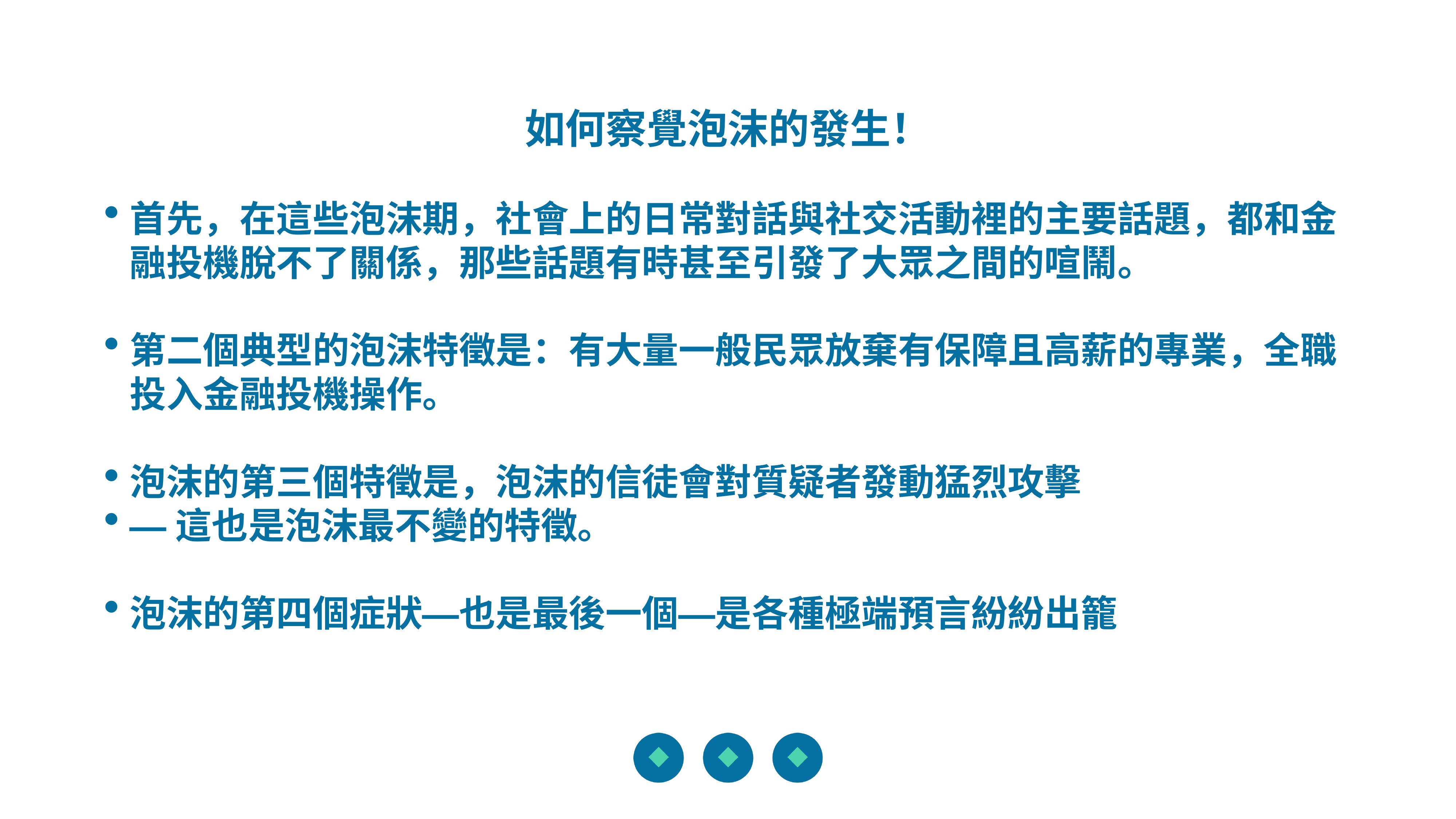

如何察覺泡沫的發生！

首先，在這些泡沫期，社會上的日常對話與社交活動裡的主要話題，都和金融投機脫不了關係，那些話題有時甚至引發了大眾之間的喧鬧。

第二個典型的泡沫特徵是：有大量一般民眾放棄有保障且高薪的專業，全職投入金融投機操作。

泡沫的第三個特徵是，泡沫的信徒會對質疑者發動猛烈攻擊
—這也是泡沫最不變的特徵。

泡沫的第四個症狀—也是最後一個—是各種極端預言紛紛出籠